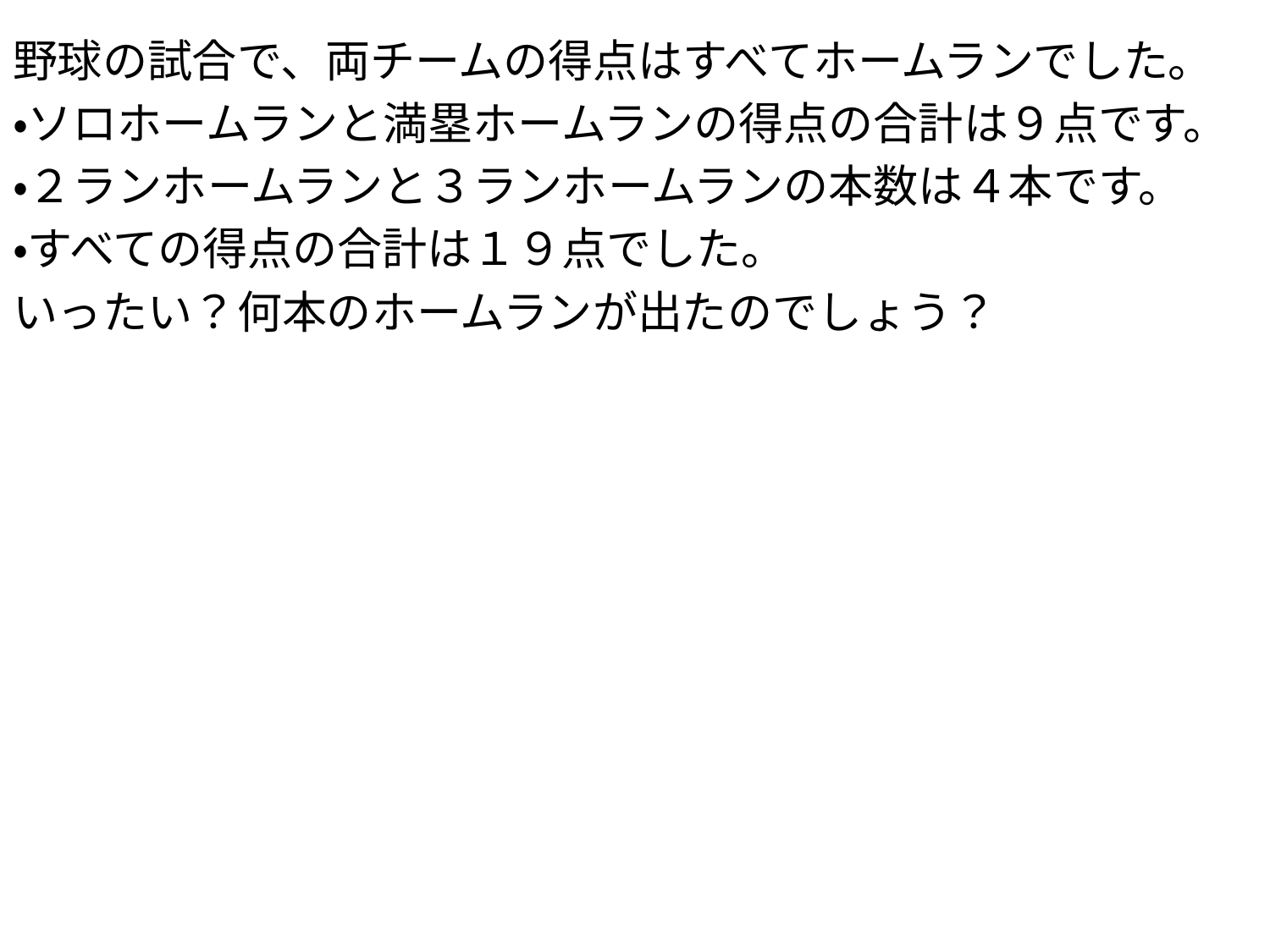

野球の試合で、両チームの得点はすべてホームランでした。
・ソロホームランと満塁ホームランの得点の合計は９点です。
・２ランホームランと３ランホームランの本数は４本です。
・すべての得点の合計は１９点でした。
いったい？何本のホームランが出たのでしょう？